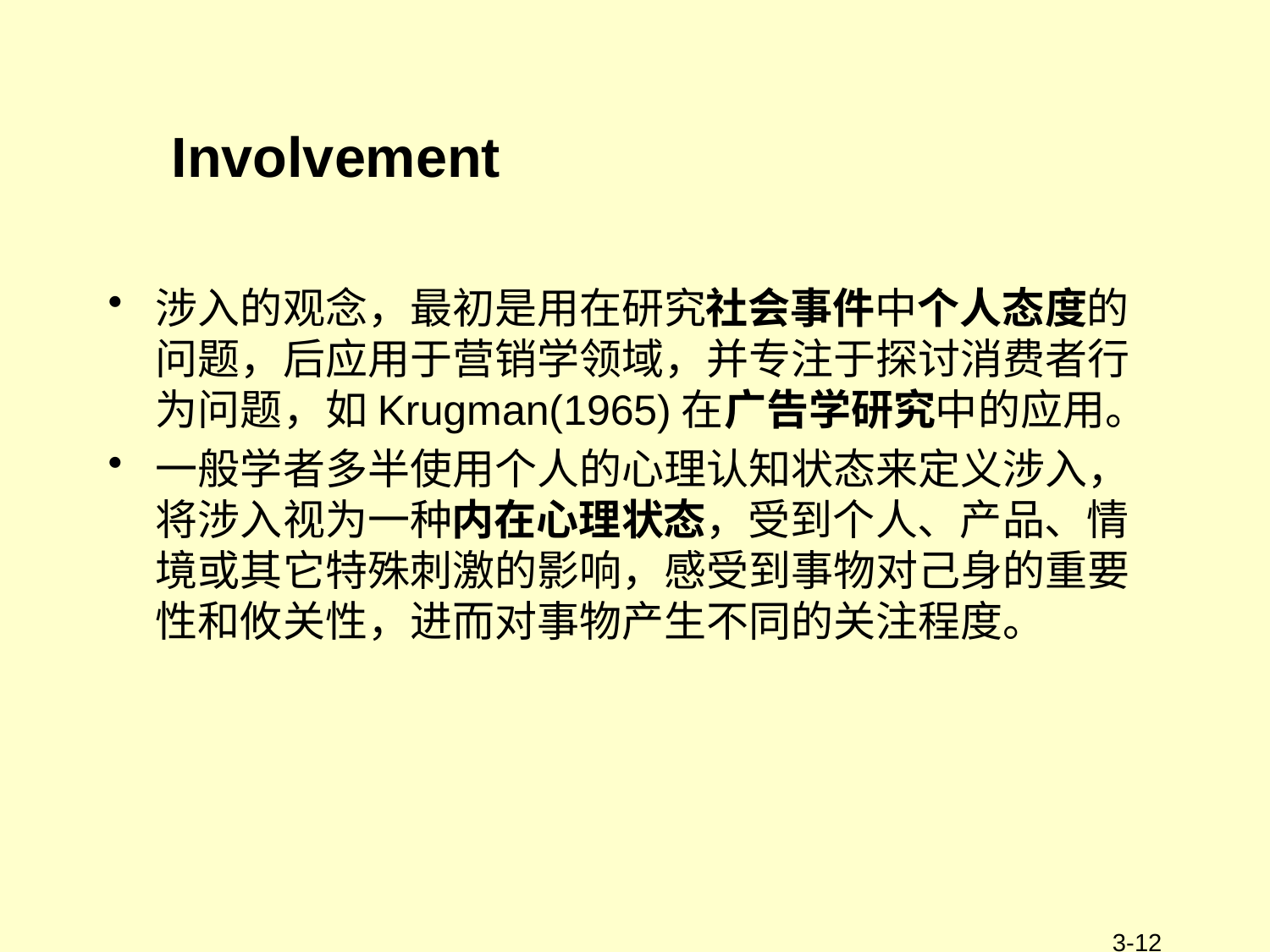

# Involvement
涉入的观念，最初是用在研究社会事件中个人态度的问题，后应用于营销学领域，并专注于探讨消费者行为问题，如Krugman(1965)在广告学研究中的应用。
一般学者多半使用个人的心理认知状态来定义涉入，将涉入视为一种内在心理状态，受到个人、产品、情境或其它特殊刺激的影响，感受到事物对己身的重要性和攸关性，进而对事物产生不同的关注程度。

3-12